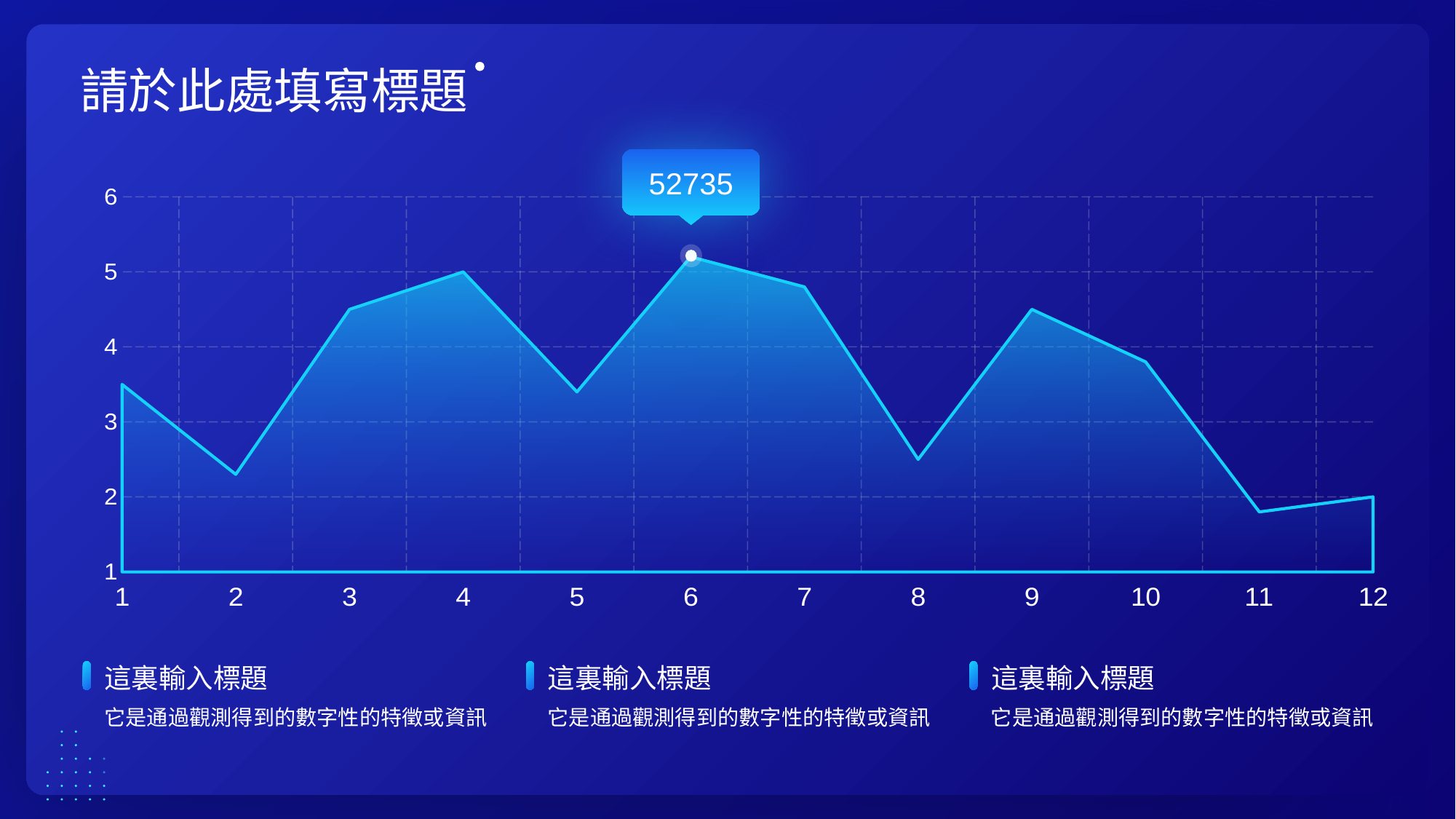

請於此處填寫標題

52735

### Chart

| Category | 列1 |
|---|---|
| 1 | 3.5 |
| 2 | 2.3 |
| 3 | 4.5 |
| 4 | 5.0 |
| 5 | 3.4 |
| 6 | 5.2 |
| 7 | 4.8 |
| 8 | 2.5 |
| 9 | 4.5 |
| 10 | 3.8 |
| 11 | 1.8 |
| 12 | 2.0 |

這裏輸入標題
這裏輸入標題
這裏輸入標題

它是通過觀測得到的數字性的特徵或資訊
它是通過觀測得到的數字性的特徵或資訊
它是通過觀測得到的數字性的特徵或資訊